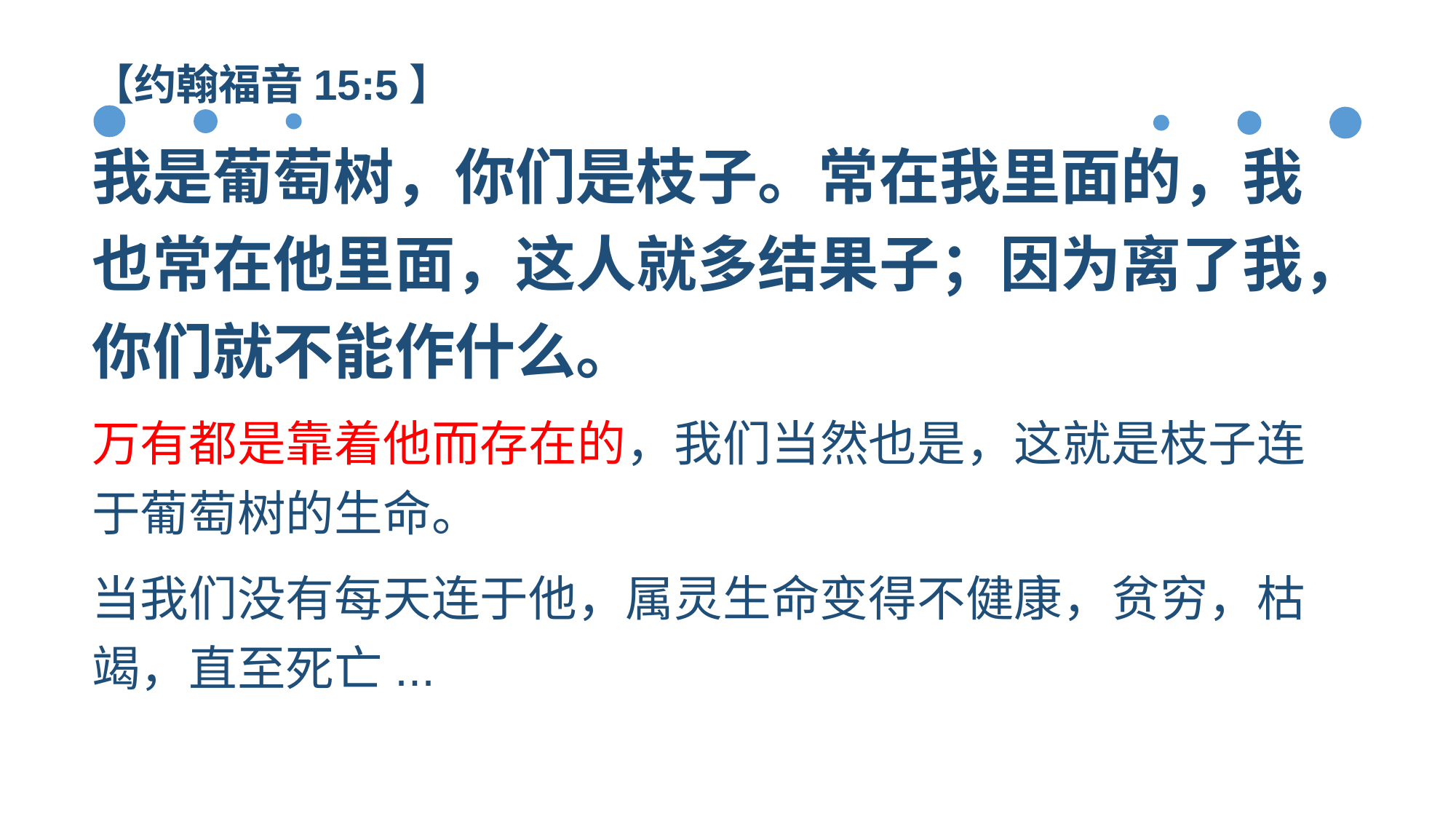

【约翰福音15:5】
我是葡萄树，你们是枝子。常在我里面的，我也常在他里面，这人就多结果子；因为离了我，你们就不能作什么。
万有都是靠着他而存在的，我们当然也是，这就是枝子连于葡萄树的生命。
当我们没有每天连于他，属灵生命变得不健康，贫穷，枯竭，直至死亡...